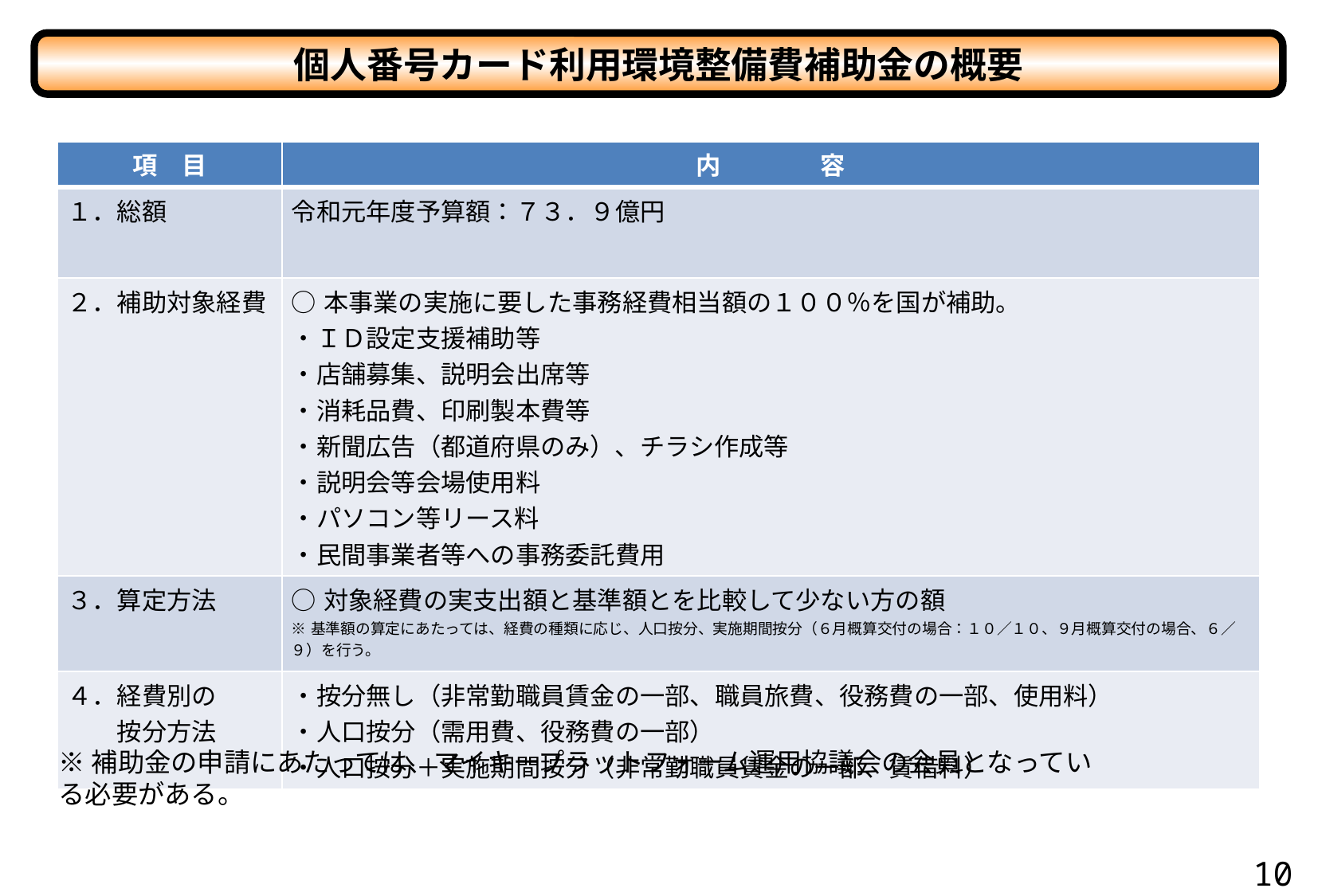

個人番号カード利用環境整備費補助金の概要
| 項　目 | 内　　　　容 |
| --- | --- |
| １．総額 | 令和元年度予算額：７３．９億円 |
| ２．補助対象経費 | ○本事業の実施に要した事務経費相当額の１００％を国が補助。 ・ＩＤ設定支援補助等 ・店舗募集、説明会出席等 ・消耗品費、印刷製本費等 ・新聞広告（都道府県のみ）、チラシ作成等 ・説明会等会場使用料 ・パソコン等リース料 ・民間事業者等への事務委託費用 |
| ３．算定方法 | ○対象経費の実支出額と基準額とを比較して少ない方の額 ※基準額の算定にあたっては、経費の種類に応じ、人口按分、実施期間按分（６月概算交付の場合：１０／１０、９月概算交付の場合、６／９）を行う。 |
| ４．経費別の 　　按分方法 | ・按分無し（非常勤職員賃金の一部、職員旅費、役務費の一部、使用料） ・人口按分（需用費、役務費の一部） ・人口按分＋実施期間按分（非常勤職員賃金の一部、賃借料） |
※補助金の申請にあたっては、マイキープラットフォーム運用協議会の会員となっている必要がある。
10